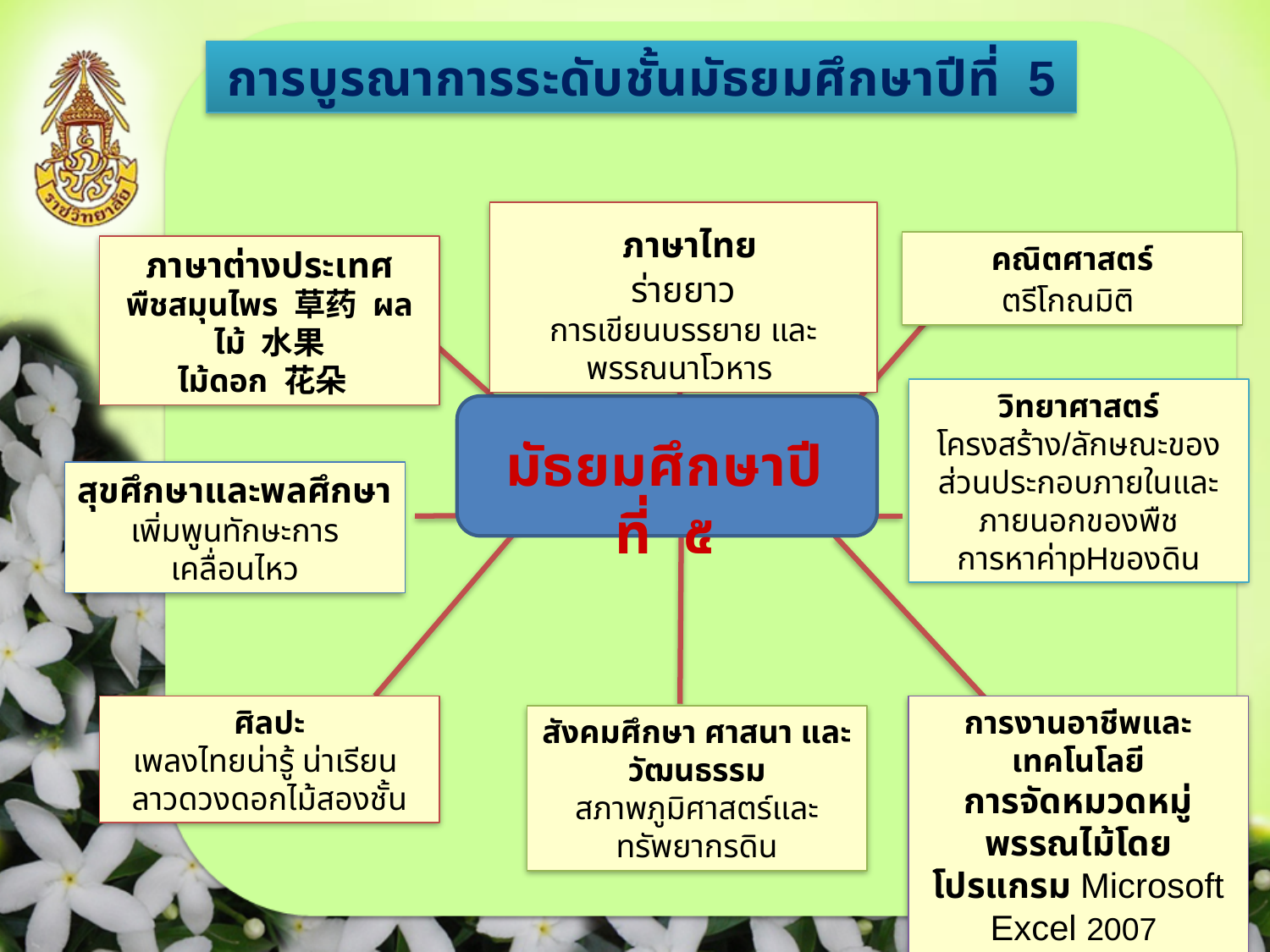

การบูรณาการระดับชั้นมัธยมศึกษาปีที่  5
 ภาษาไทย
ร่ายยาว
การเขียนบรรยาย และพรรณนาโวหาร
คณิตศาสตร์
ตรีโกณมิติ
ภาษาต่างประเทศ
พืชสมุนไพร 草药 ผลไม้ 水果
ไม้ดอก 花朵
วิทยาศาสตร์
โครงสร้าง/ลักษณะของส่วนประกอบภายในและภายนอกของพืช
การหาค่าpHของดิน

มัธยมศึกษาปีที่  ๕
สุขศึกษาและพลศึกษา
เพิ่มพูนทักษะการเคลื่อนไหว
ศิลปะ
เพลงไทยน่ารู้ น่าเรียน
ลาวดวงดอกไม้สองชั้น
การงานอาชีพและเทคโนโลยี
การจัดหมวดหมู่พรรณไม้โดยโปรแกรม Microsoft Excel 2007
สังคมศึกษา ศาสนา และวัฒนธรรม
สภาพภูมิศาสตร์และทรัพยากรดิน